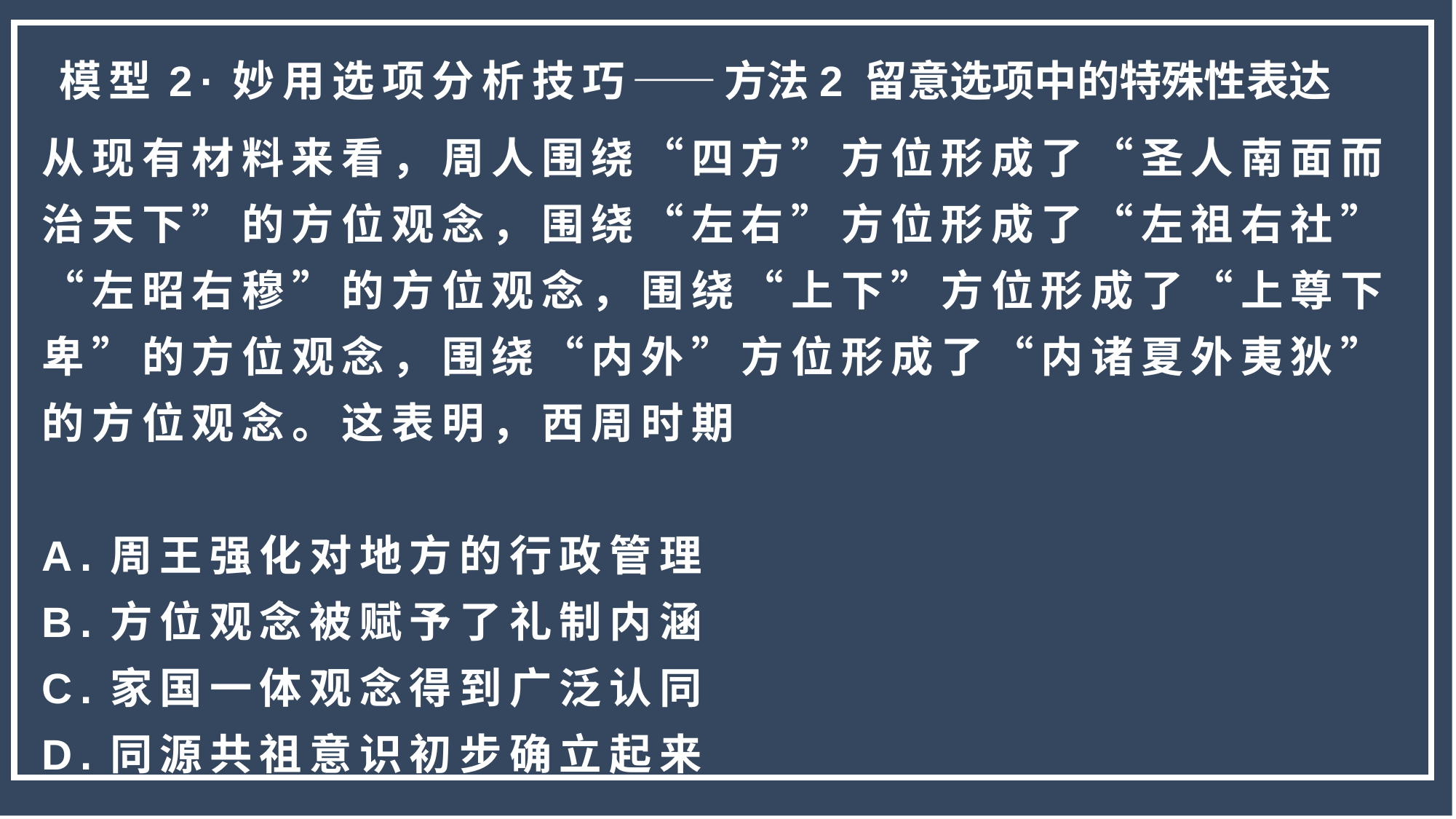

模型2·妙用选项分析技巧——方法2 留意选项中的特殊性表达
从现有材料来看，周人围绕“四方”方位形成了“圣人南面而治天下”的方位观念，围绕“左右”方位形成了“左祖右社”“左昭右穆”的方位观念，围绕“上下”方位形成了“上尊下卑”的方位观念，围绕“内外”方位形成了“内诸夏外夷狄”的方位观念。这表明，西周时期

A.周王强化对地方的行政管理
B.方位观念被赋予了礼制内涵
C.家国一体观念得到广泛认同
D.同源共祖意识初步确立起来